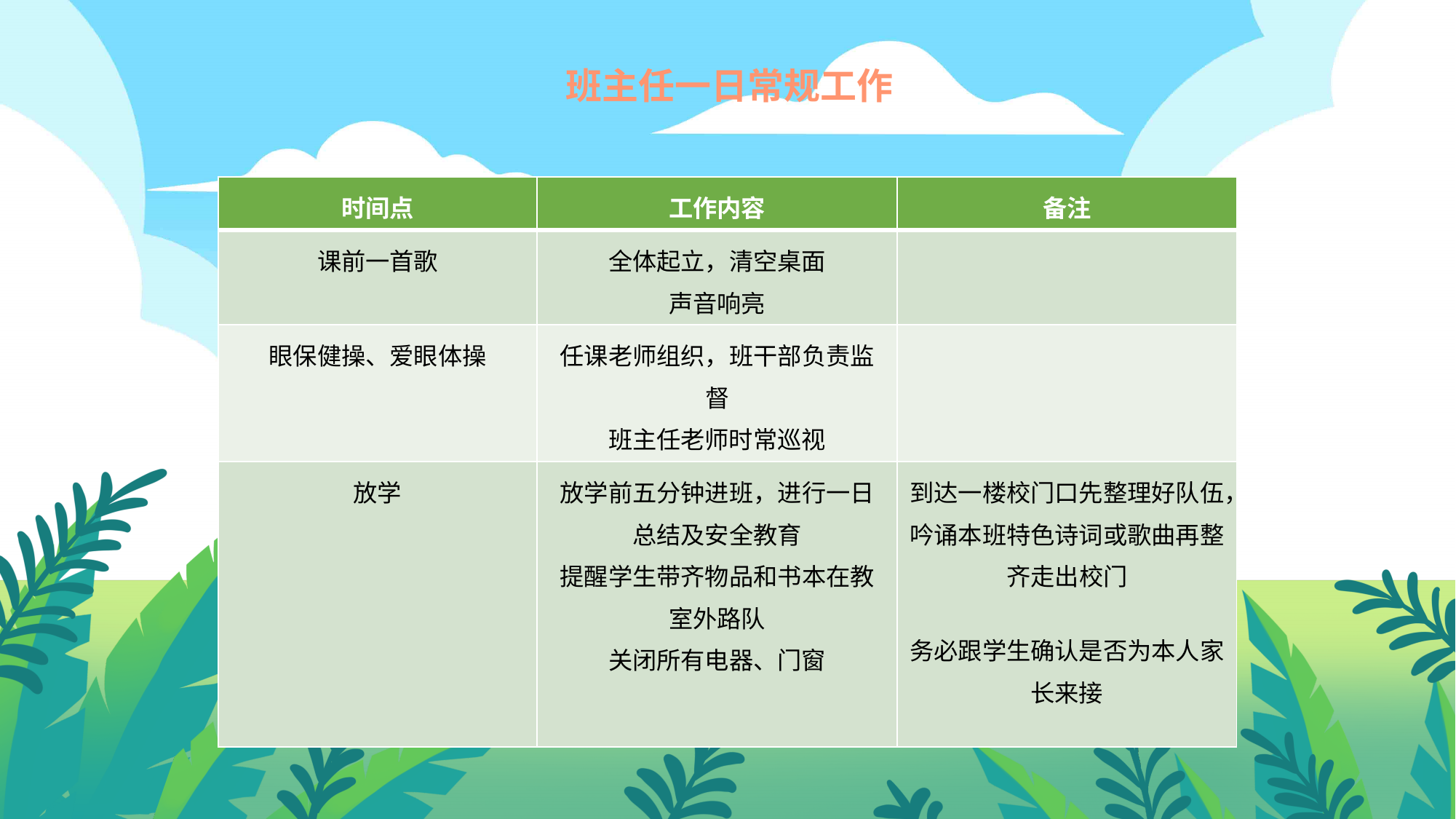

班主任一日常规工作
| 时间点 | 工作内容 | 备注 |
| --- | --- | --- |
| 课前一首歌 | 全体起立，清空桌面 声音响亮 |  |
| 眼保健操、爱眼体操 | 任课老师组织，班干部负责监督 班主任老师时常巡视 |  |
| 放学 | 放学前五分钟进班，进行一日总结及安全教育 提醒学生带齐物品和书本在教室外路队 关闭所有电器、门窗 | 到达一楼校门口先整理好队伍，吟诵本班特色诗词或歌曲再整齐走出校门 务必跟学生确认是否为本人家长来接 |